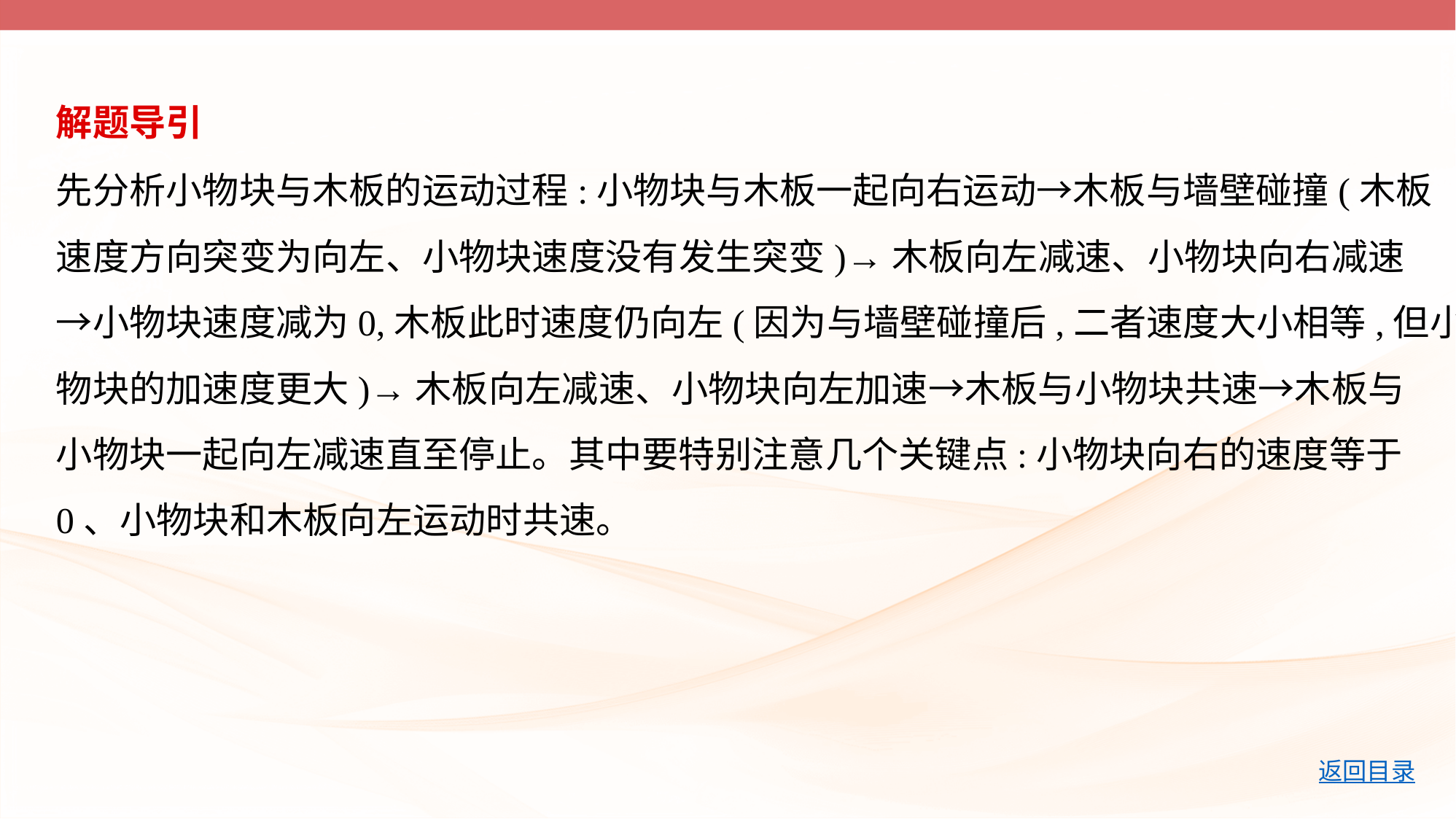

解题导引
先分析小物块与木板的运动过程:小物块与木板一起向右运动→木板与墙壁碰撞(木板
速度方向突变为向左、小物块速度没有发生突变)→木板向左减速、小物块向右减速
→小物块速度减为0,木板此时速度仍向左(因为与墙壁碰撞后,二者速度大小相等,但小
物块的加速度更大)→木板向左减速、小物块向左加速→木板与小物块共速→木板与
小物块一起向左减速直至停止。其中要特别注意几个关键点:小物块向右的速度等于
0、小物块和木板向左运动时共速。